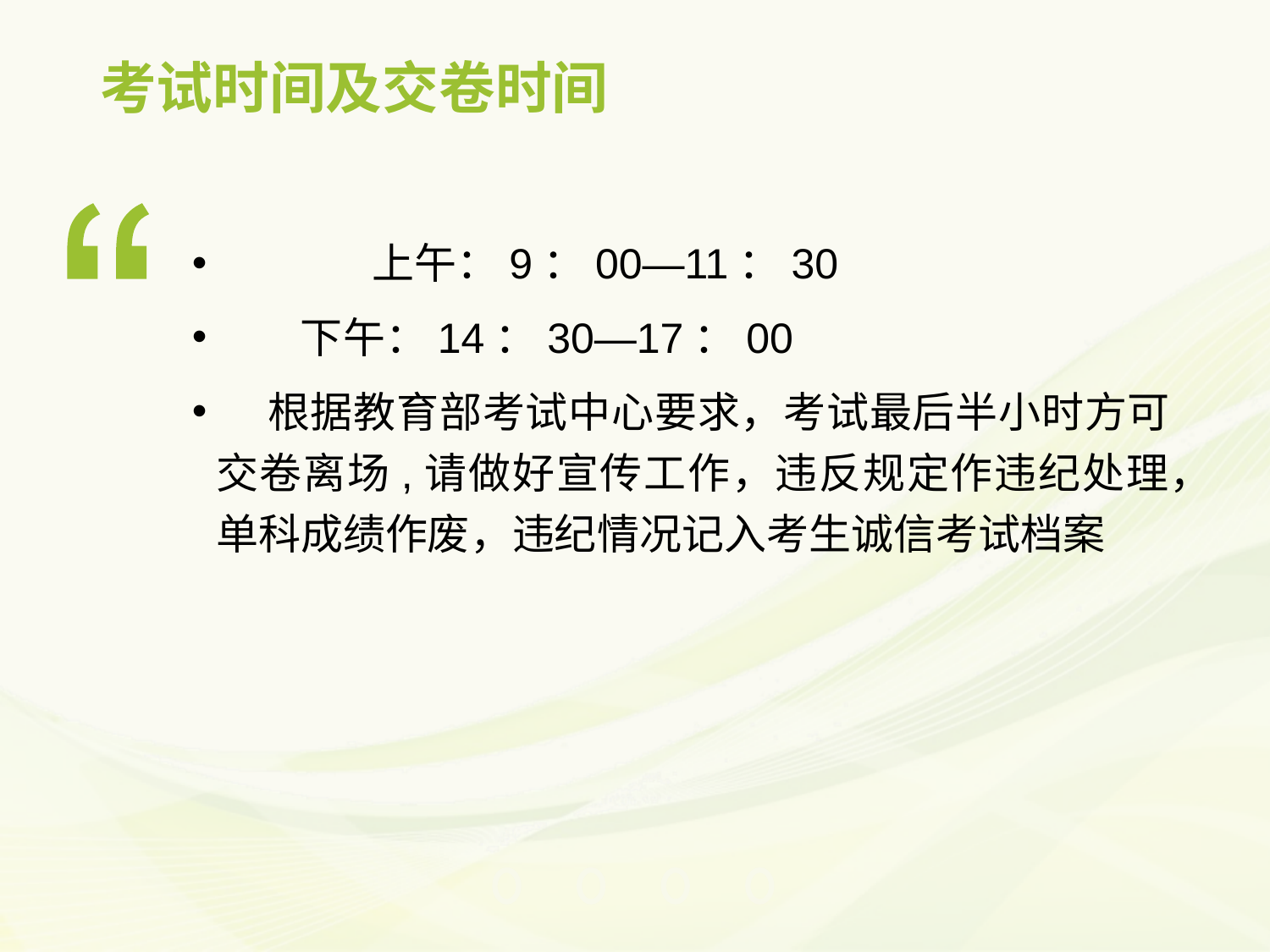

考试时间及交卷时间

	  上午：9：00—11：30
　　下午：14：30—17：00
    根据教育部考试中心要求，考试最后半小时方可交卷离场,请做好宣传工作，违反规定作违纪处理，单科成绩作废，违纪情况记入考生诚信考试档案